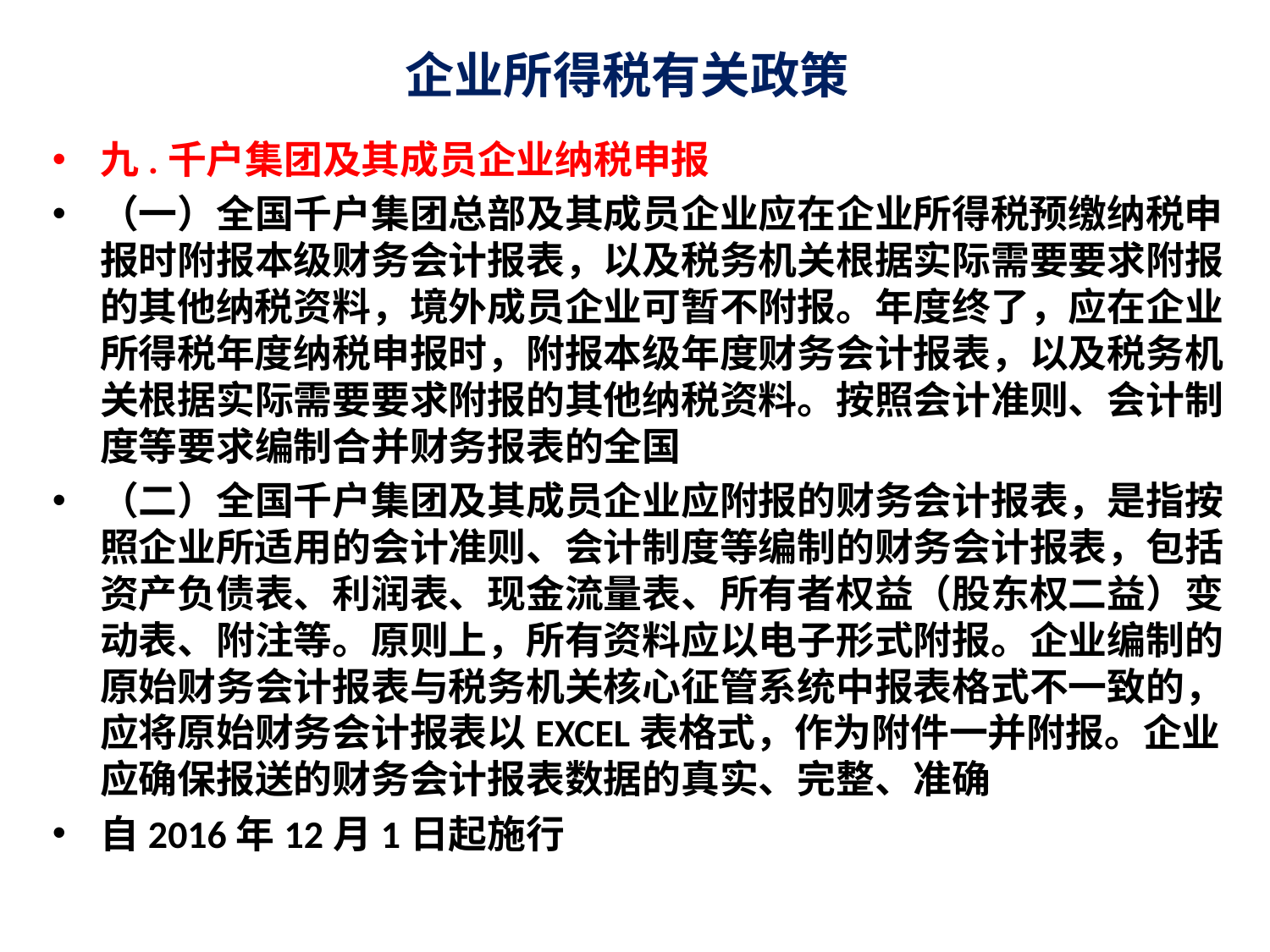

# 企业所得税有关政策
九.千户集团及其成员企业纳税申报
（一）全国千户集团总部及其成员企业应在企业所得税预缴纳税申报时附报本级财务会计报表，以及税务机关根据实际需要要求附报的其他纳税资料，境外成员企业可暂不附报。年度终了，应在企业所得税年度纳税申报时，附报本级年度财务会计报表，以及税务机关根据实际需要要求附报的其他纳税资料。按照会计准则、会计制度等要求编制合并财务报表的全国
（二）全国千户集团及其成员企业应附报的财务会计报表，是指按照企业所适用的会计准则、会计制度等编制的财务会计报表，包括资产负债表、利润表、现金流量表、所有者权益（股东权二益）变动表、附注等。原则上，所有资料应以电子形式附报。企业编制的原始财务会计报表与税务机关核心征管系统中报表格式不一致的，应将原始财务会计报表以EXCEL表格式，作为附件一并附报。企业应确保报送的财务会计报表数据的真实、完整、准确
自2016年12月1日起施行